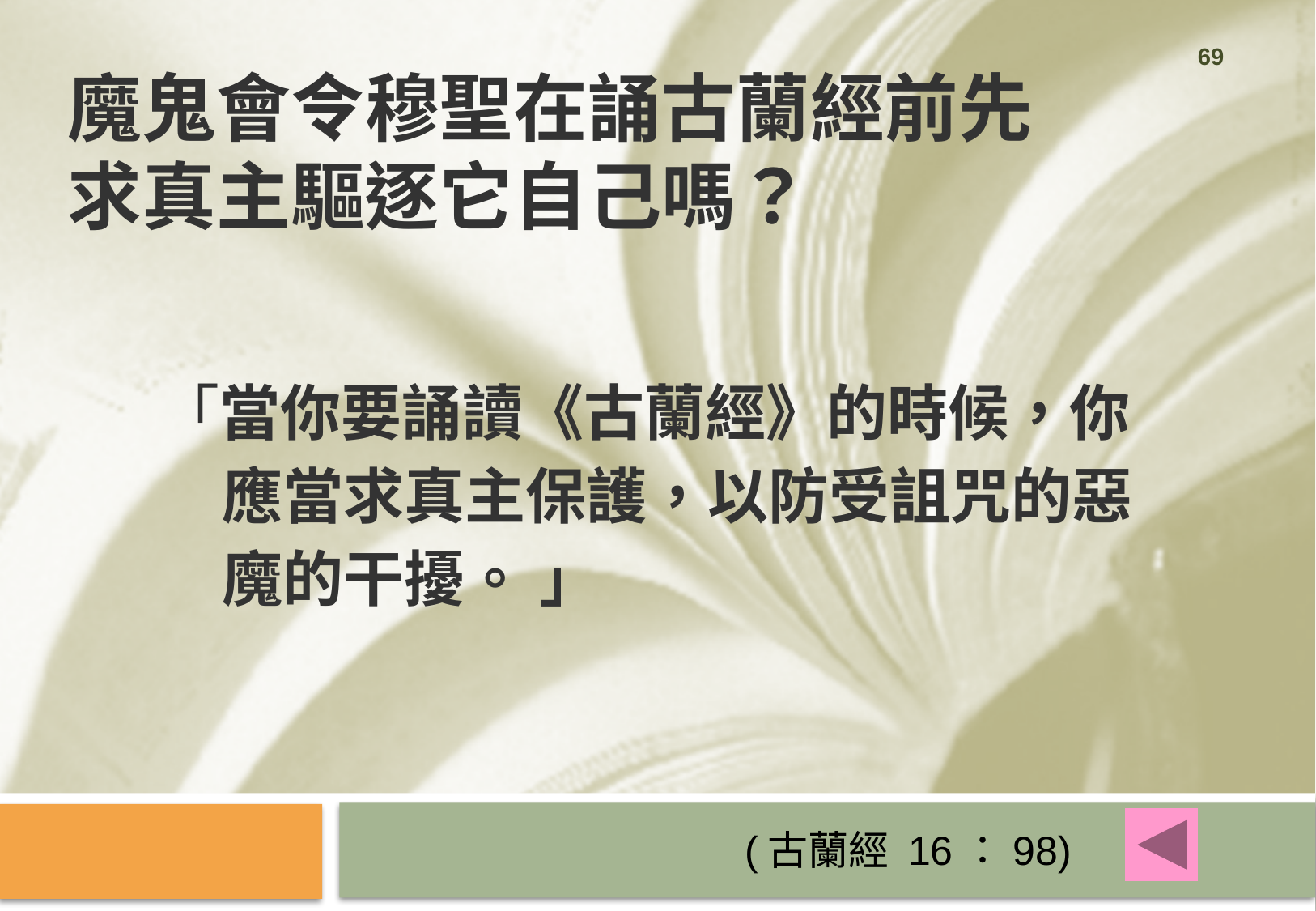

69
魔鬼會令穆聖在誦古蘭經前先求真主驅逐它自己嗎？
「當你要誦讀《古蘭經》的時候，你應當求真主保護，以防受詛咒的惡魔的干擾。 」

(古蘭經 16：98)